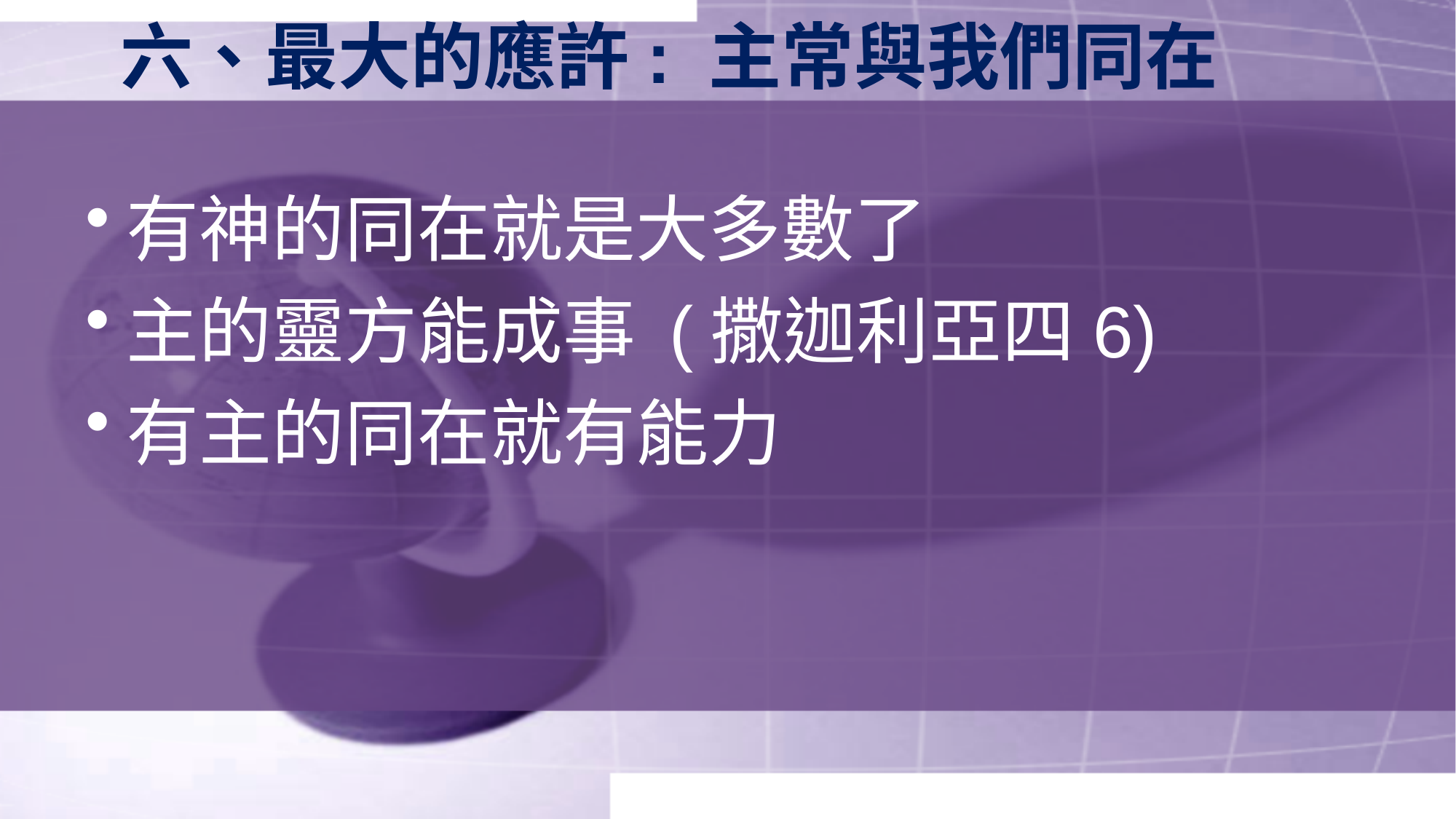

# 六、最大的應許: 主常與我們同在
有神的同在就是大多數了
主的靈方能成事 (撒迦利亞四6)
有主的同在就有能力